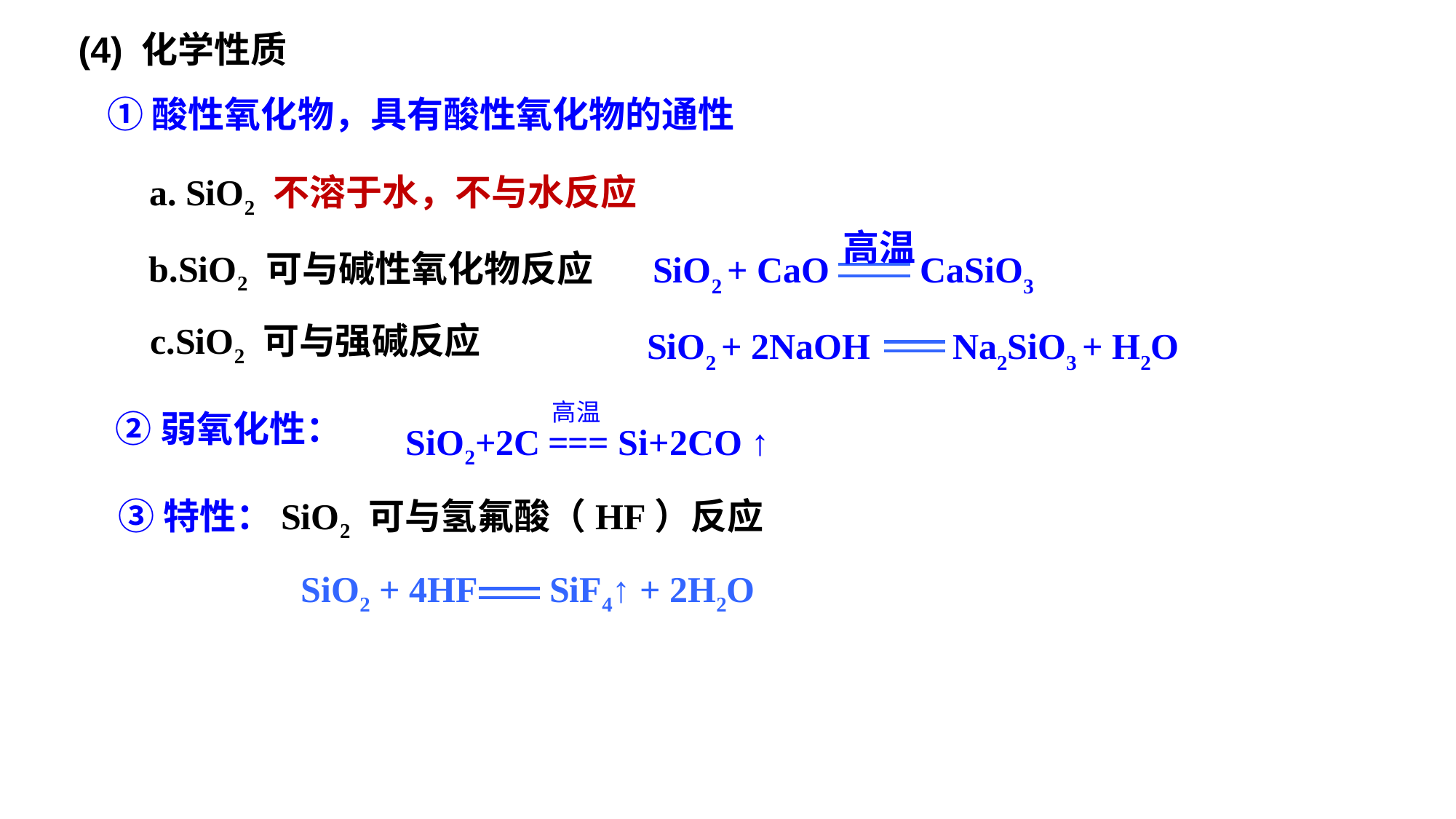

(4) 化学性质
二氧化硅
①酸性氧化物，具有酸性氧化物的通性
a. SiO2 不溶于水，不与水反应
高温
SiO2 + CaO            CaSiO3
b.SiO2 可与碱性氧化物反应
c.SiO2 可与强碱反应
SiO2 + 2NaOH         Na2SiO3 + H2O
SiO2+2C === Si+2CO ↑
高温
②弱氧化性：
③特性：SiO2 可与氢氟酸（HF）反应
SiO2 + 4HF        SiF4↑ + 2H2O